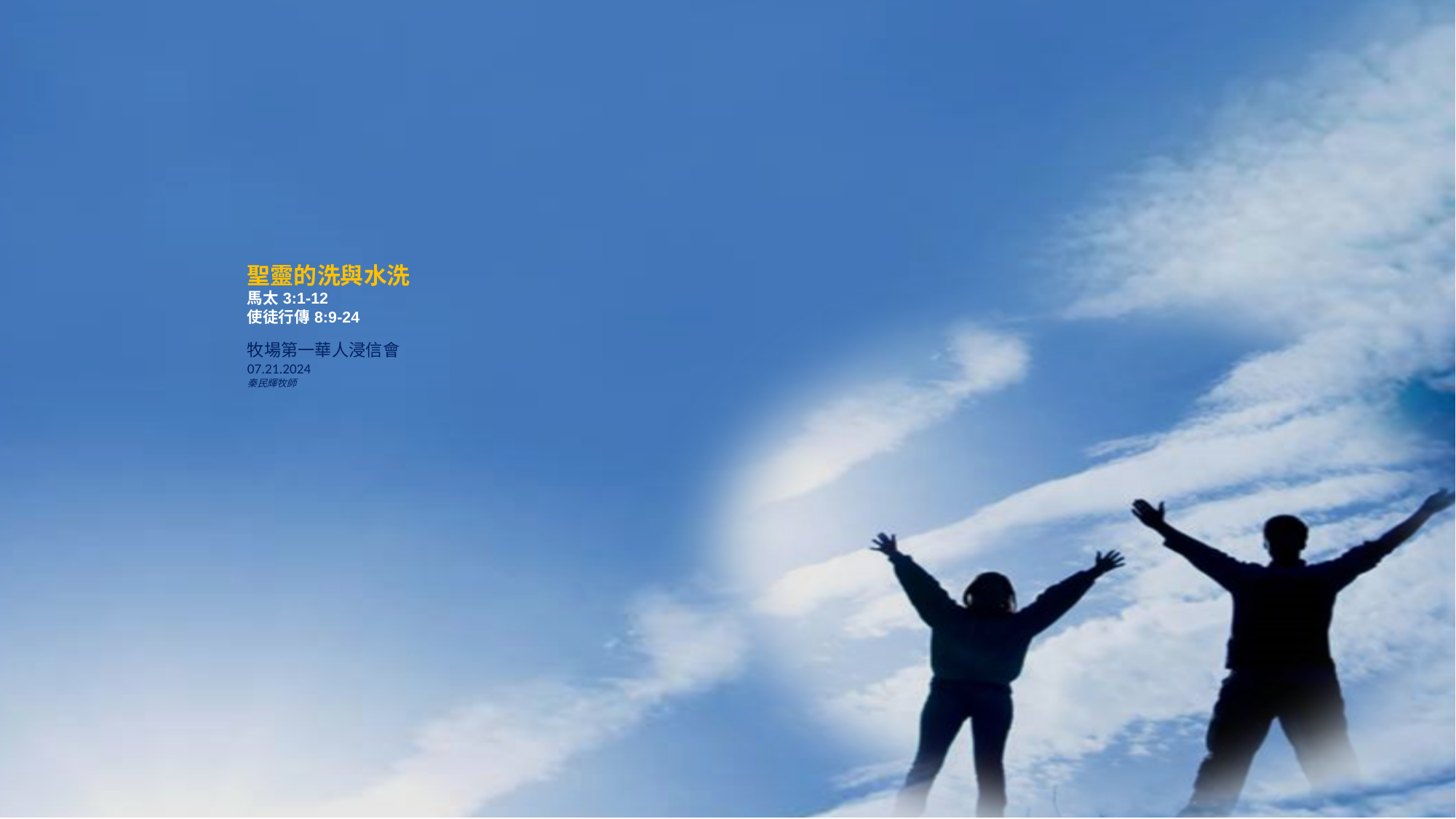

# 聖靈的洗與水洗 馬太 3:1-12 使徒行傳 8:9-24 牧場第一華人浸信會 07.21.2024 秦民輝牧師